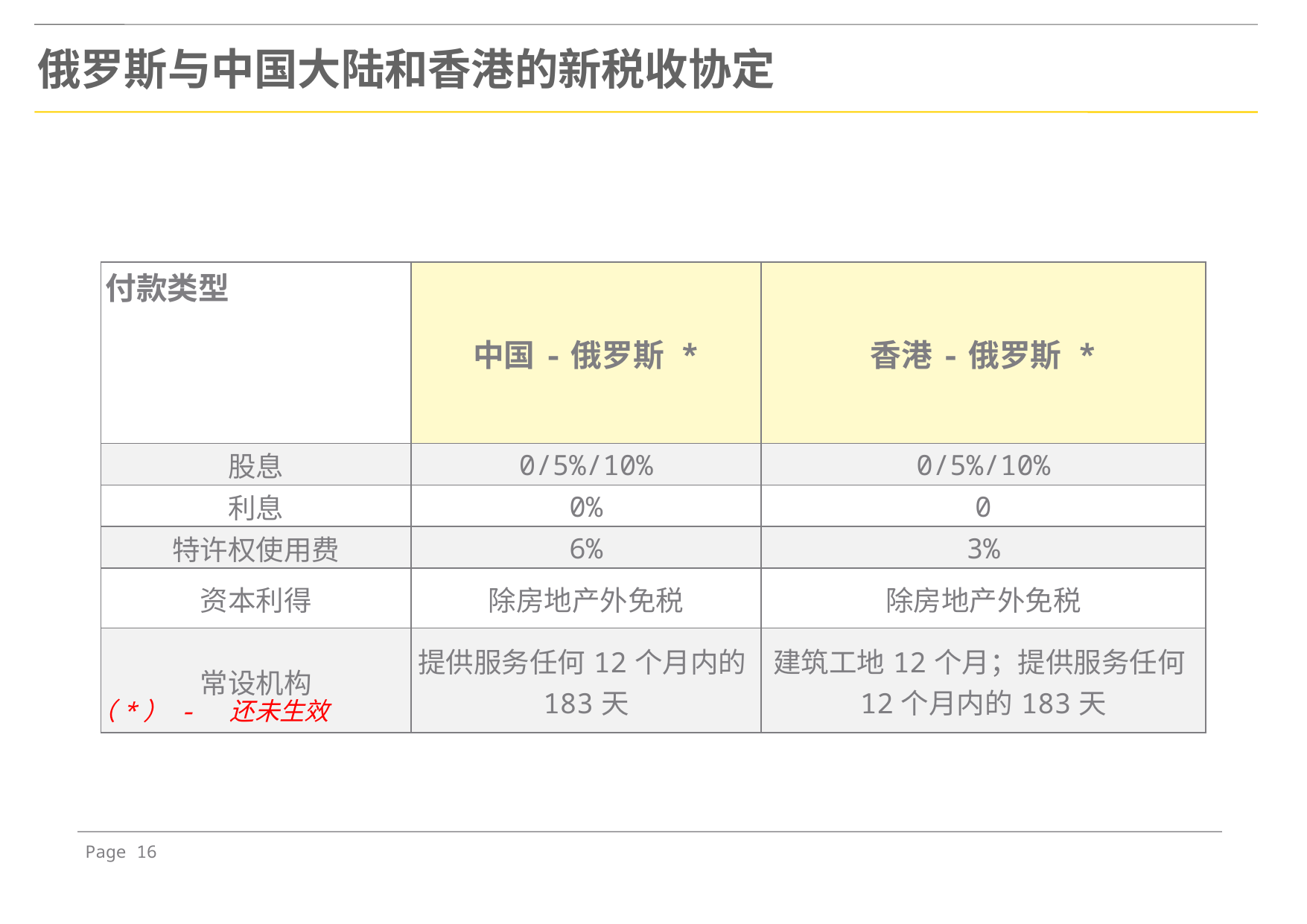

俄罗斯与中国大陆和香港的新税收协定
| 付款类型 | 中国-俄罗斯 \* | 香港-俄罗斯 \* |
| --- | --- | --- |
| 股息 | 0/5%/10% | 0/5%/10% |
| 利息 | 0% | 0 |
| 特许权使用费 | 6% | 3% |
| 资本利得 | 除房地产外免税 | 除房地产外免税 |
| 常设机构 | 提供服务任何12个月内的183天 | 建筑工地12个月；提供服务任何12个月内的183天 |
（*） -  还未生效